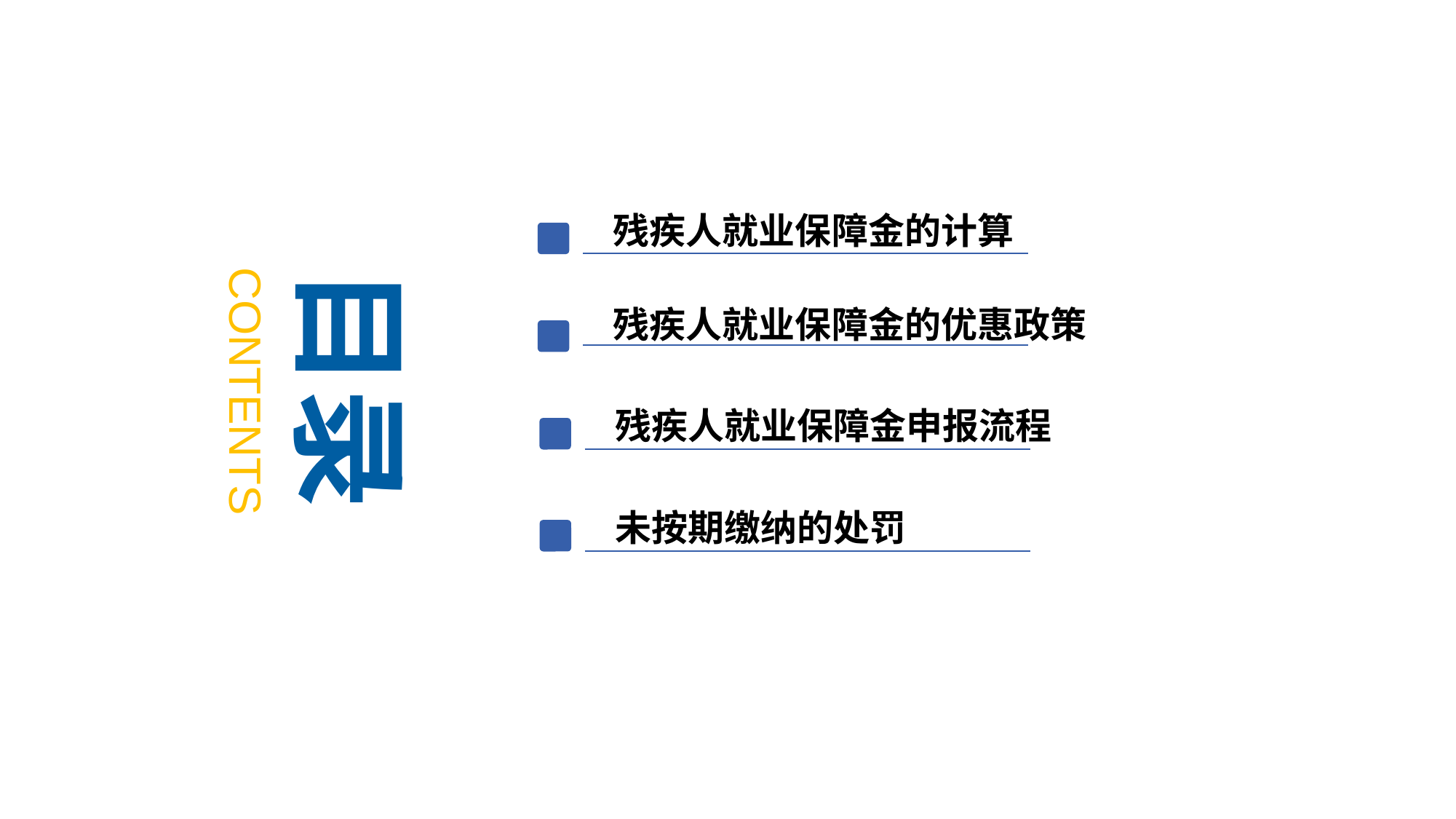

残疾人就业保障金的计算

目录
残疾人就业保障金的优惠政策

CONTENTS
残疾人就业保障金申报流程

未按期缴纳的处罚